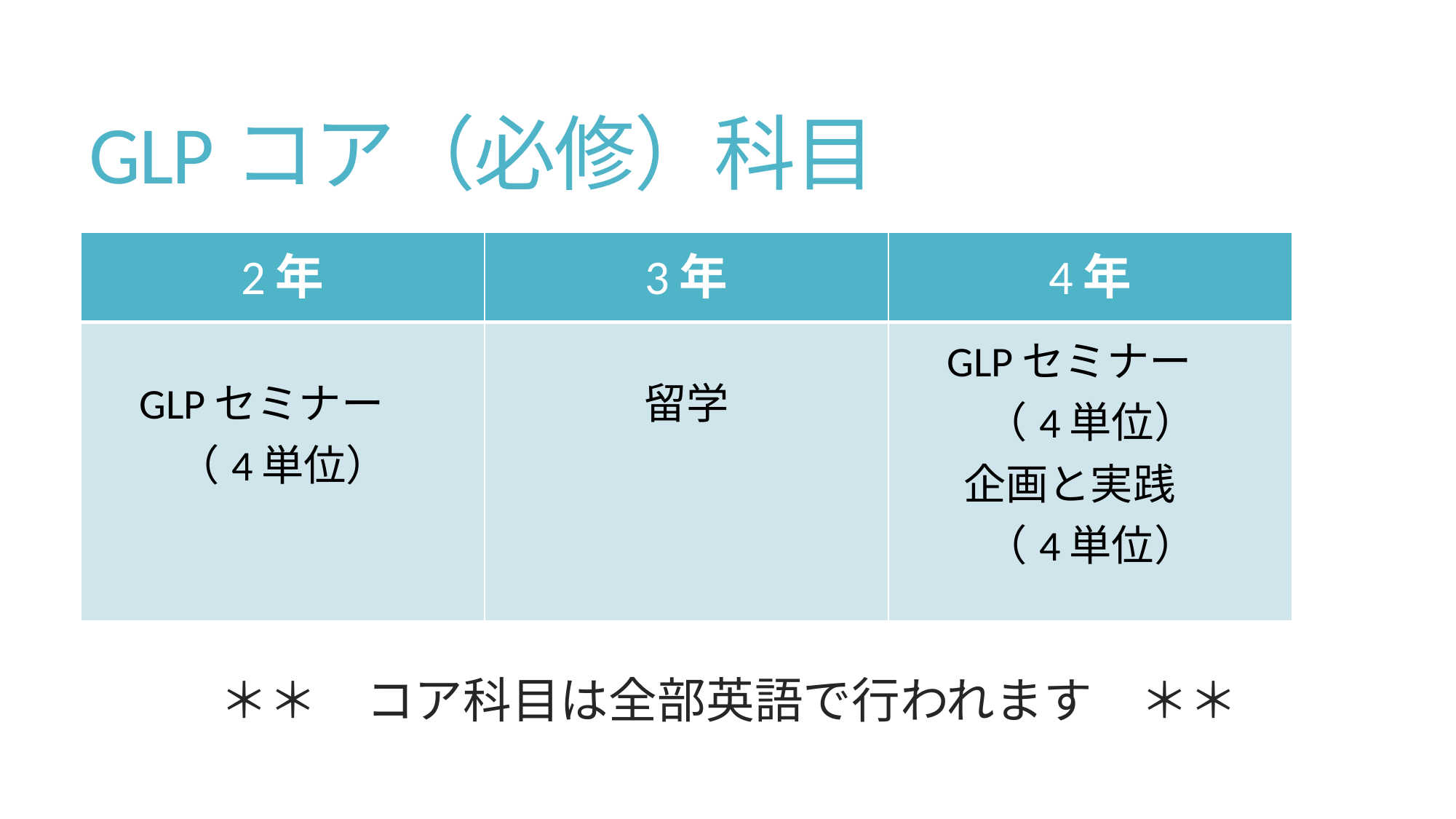

# GLPコア（必修）科目
| 2年 | 3年 | 4年 |
| --- | --- | --- |
| GLPセミナー　 （4単位） | 留学 | GLPセミナー　 （4単位） 企画と実践　 （4単位） |

＊＊　コア科目は全部英語で行われます　＊＊